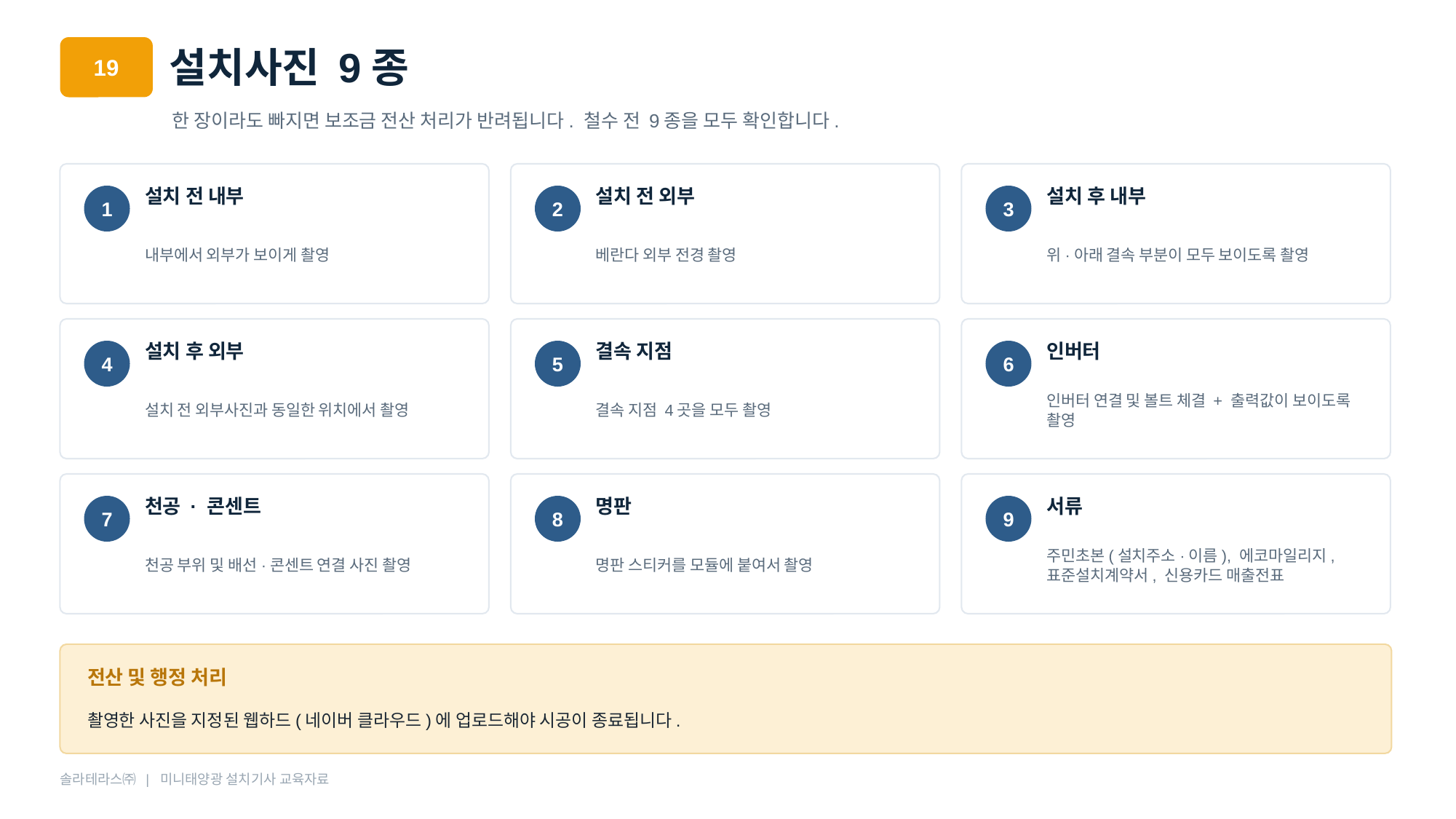

설치사진 9종
19
한 장이라도 빠지면 보조금 전산 처리가 반려됩니다. 철수 전 9종을 모두 확인합니다.

설치 전 내부
설치 전 외부
설치 후 내부
1
2
3
내부에서 외부가 보이게 촬영
베란다 외부 전경 촬영
위·아래 결속 부분이 모두 보이도록 촬영

설치 후 외부
결속 지점
인버터
4
5
6
설치 전 외부사진과 동일한 위치에서 촬영
결속 지점 4곳을 모두 촬영
인버터 연결 및 볼트 체결 + 출력값이 보이도록 촬영

천공 · 콘센트
명판
서류
7
8
9
천공 부위 및 배선·콘센트 연결 사진 촬영
명판 스티커를 모듈에 붙여서 촬영
주민초본(설치주소·이름), 에코마일리지, 표준설치계약서, 신용카드 매출전표

전산 및 행정 처리
촬영한 사진을 지정된 웹하드(네이버 클라우드)에 업로드해야 시공이 종료됩니다.
솔라테라스㈜  |  미니태양광 설치기사 교육자료